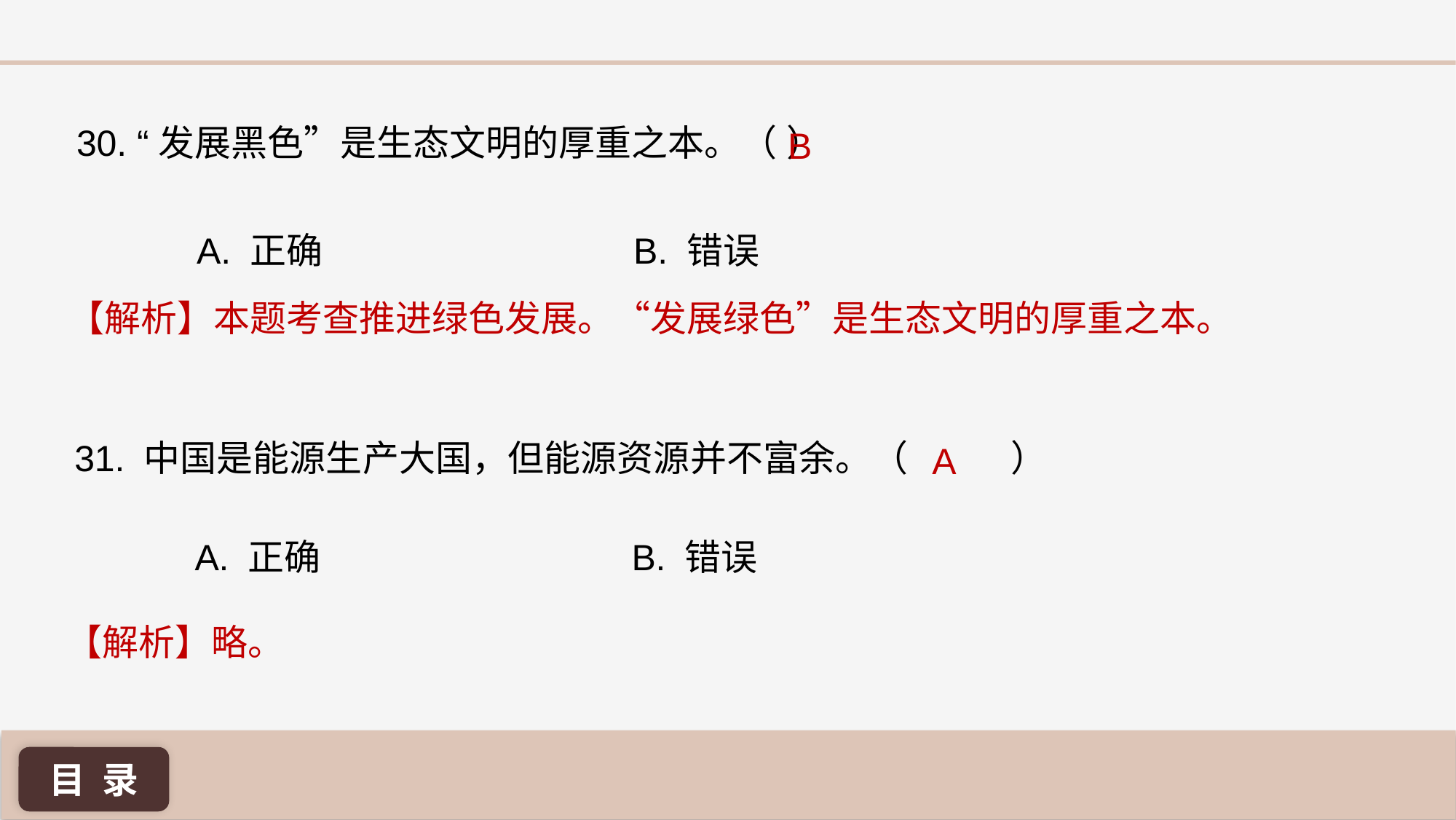

B
30. “发展黑色”是生态文明的厚重之本。（ 	）
A. 正确 			B. 错误
【解析】本题考查推进绿色发展。“发展绿色”是生态文明的厚重之本。
31. 中国是能源生产大国，但能源资源并不富余。（	 ）
A
A. 正确 			B. 错误
【解析】略。